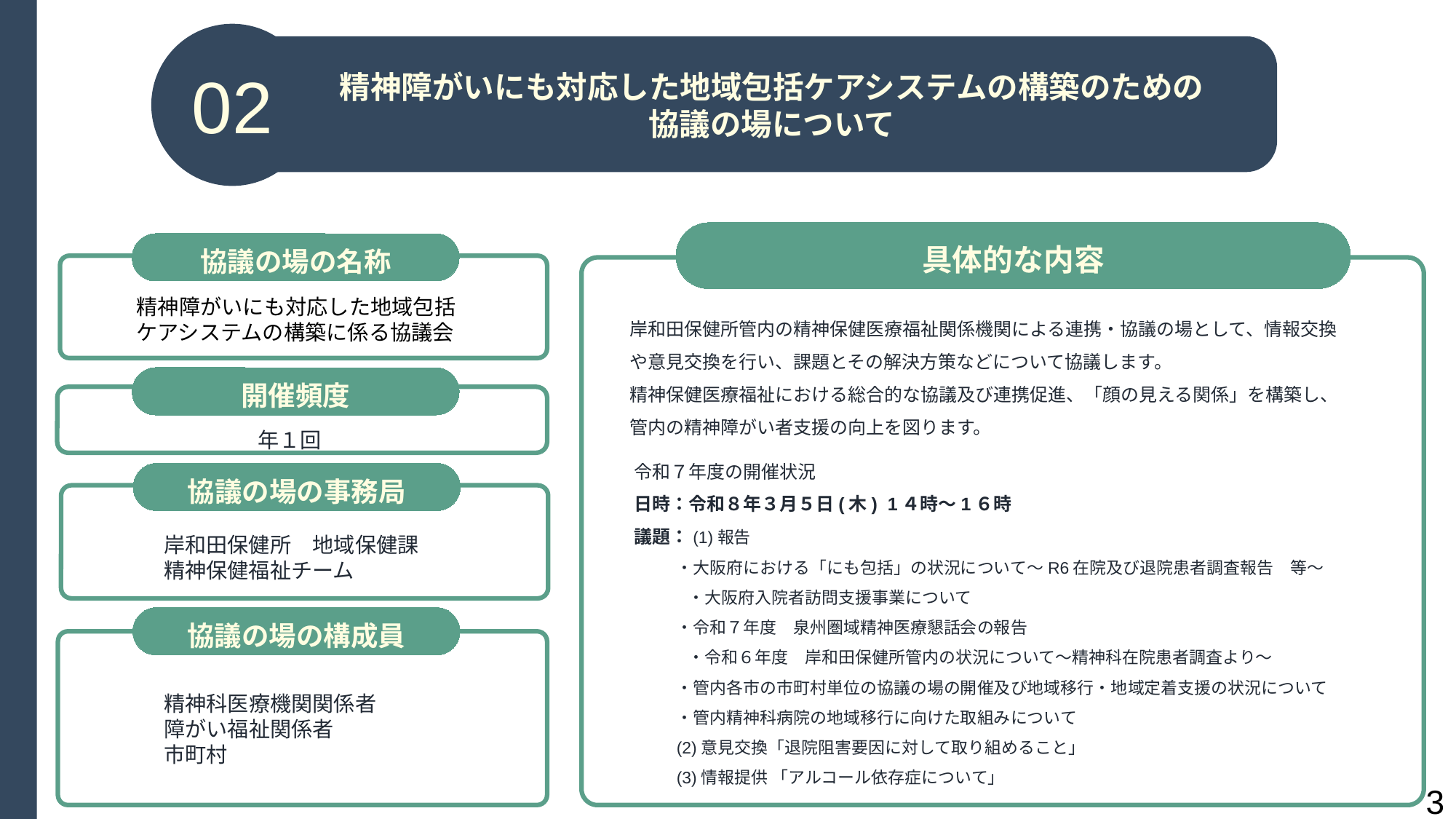

02

精神障がいにも対応した地域包括ケアシステムの構築のための
協議の場について
具体的な内容
協議の場の名称

精神障がいにも対応した地域包括ケアシステムの構築に係る協議会
岸和田保健所管内の精神保健医療福祉関係機関による連携・協議の場として、情報交換や意見交換を行い、課題とその解決方策などについて協議します。
精神保健医療福祉における総合的な協議及び連携促進、「顔の見える関係」を構築し、管内の精神障がい者支援の向上を図ります。

開催頻度

年１回
令和７年度の開催状況
日時：令和８年３月５日(木)  1４時～1６時
議題：(1)報告
          ・大阪府における「にも包括」の状況について～R6在院及び退院患者調査報告　等～
　　　 ・大阪府入院者訪問支援事業について
          ・令和７年度　泉州圏域精神医療懇話会の報告
　　　 ・令和６年度　岸和田保健所管内の状況について～精神科在院患者調査より～
          ・管内各市の市町村単位の協議の場の開催及び地域移行・地域定着支援の状況について
          ・管内精神科病院の地域移行に向けた取組みについて
         (2)意見交換「退院阻害要因に対して取り組めること」
         (3)情報提供 「アルコール依存症について」

協議の場の事務局

岸和田保健所　地域保健課
精神保健福祉チーム
協議の場の構成員

精神科医療機関関係者
障がい福祉関係者
市町村